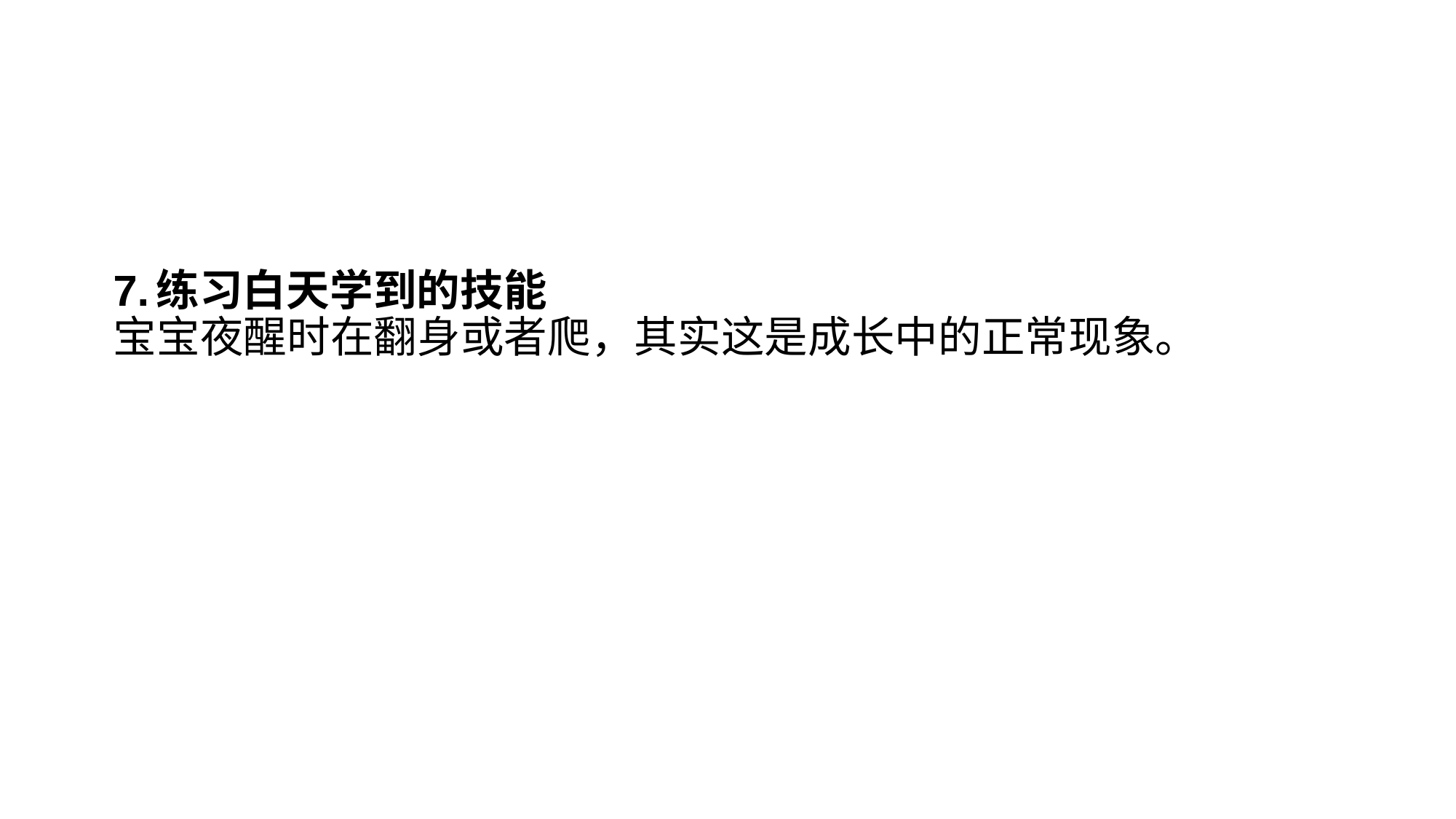

# 7.练习白天学到的技能　　 宝宝夜醒时在翻身或者爬，其实这是成长中的正常现象。